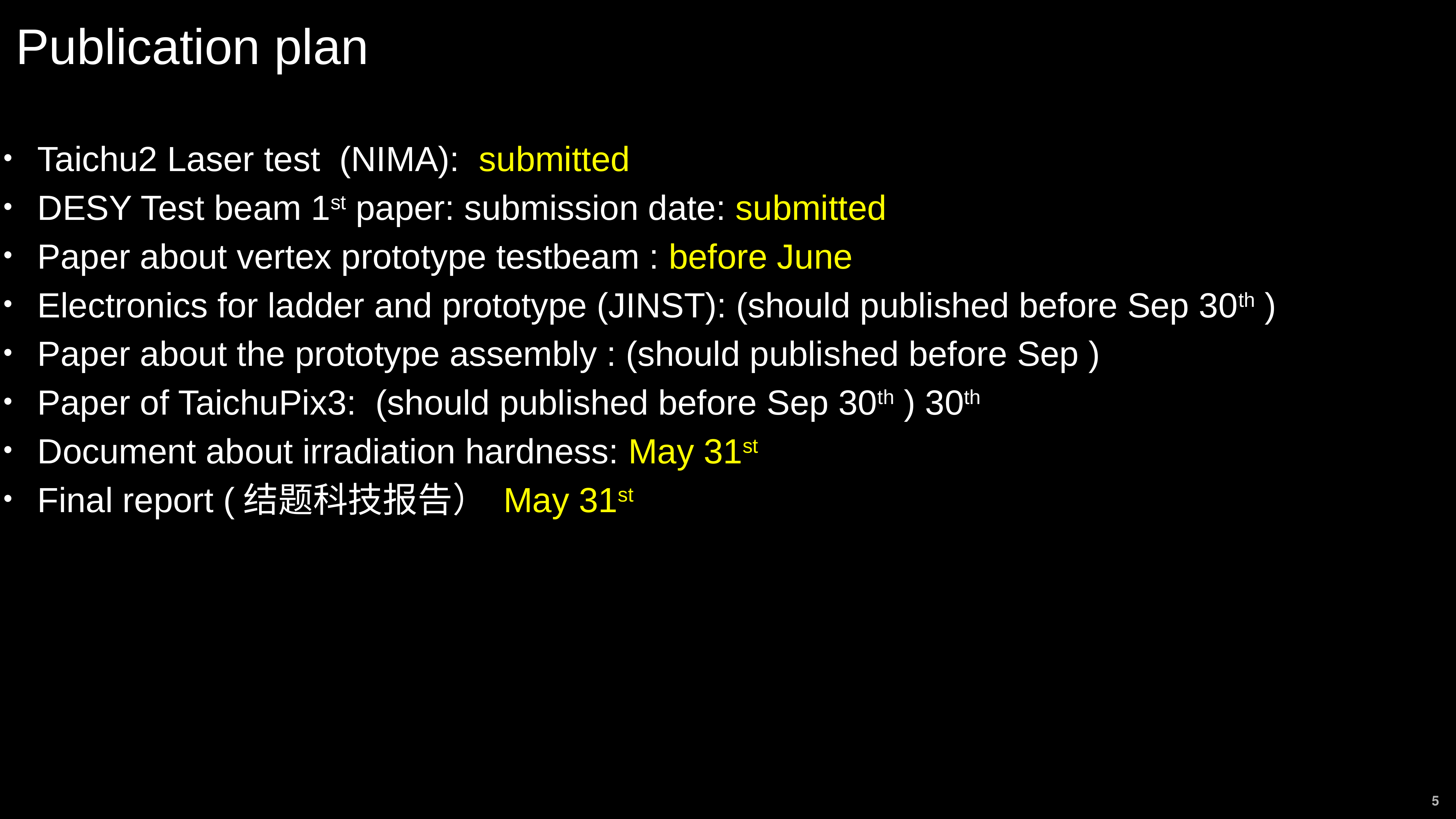

# Publication plan
Taichu2 Laser test  (NIMA):  submitted
DESY Test beam 1st paper: submission date: submitted
Paper about vertex prototype testbeam : before June
Electronics for ladder and prototype (JINST): (should published before Sep 30th )
Paper about the prototype assembly : (should published before Sep )
Paper of TaichuPix3:  (should published before Sep 30th ) 30th
Document about irradiation hardness: May 31st
Final report (结题科技报告） May 31st

5